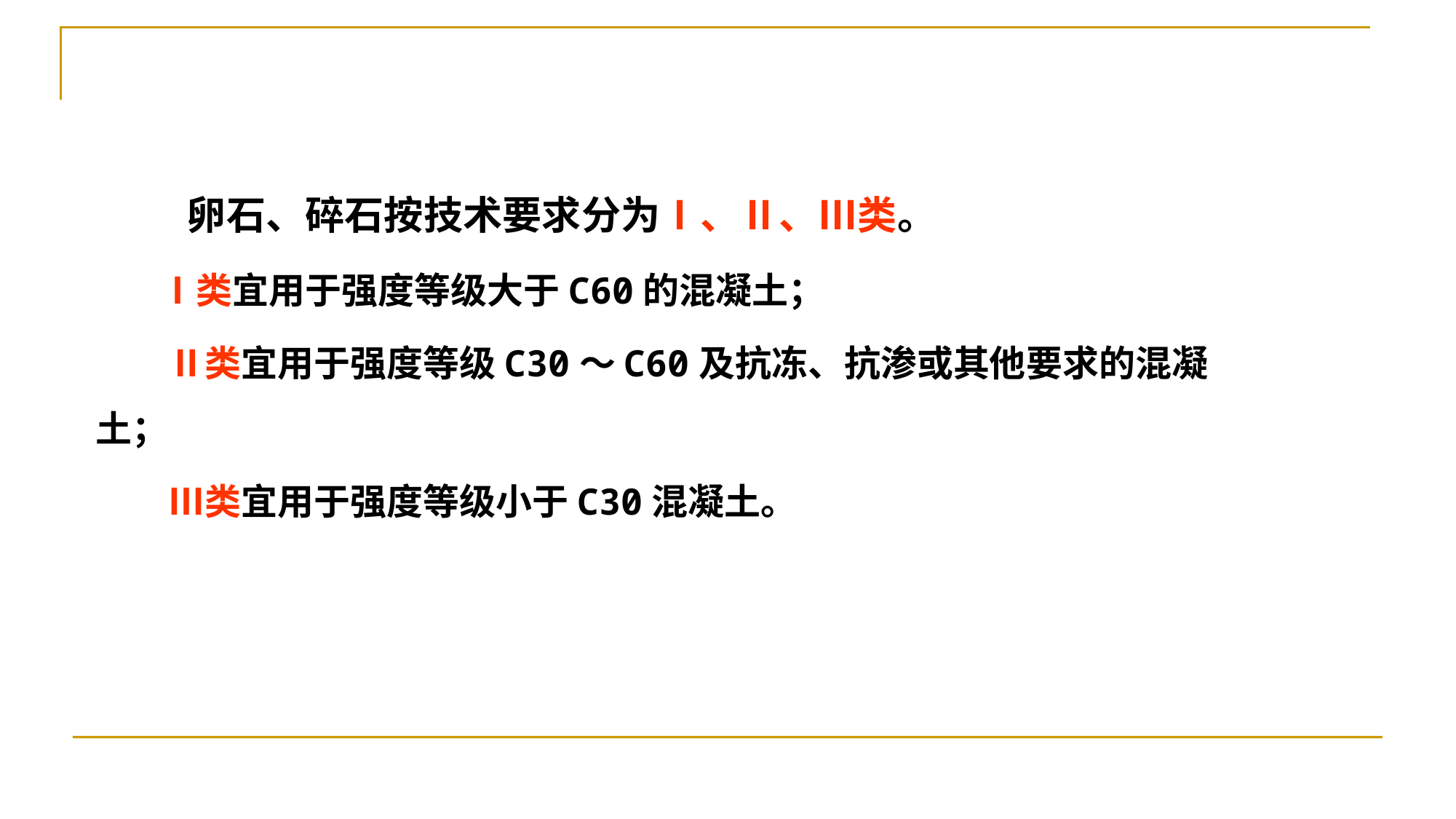

卵石、碎石按技术要求分为Ⅰ、Ⅱ、Ⅲ类。
　　Ⅰ类宜用于强度等级大于C60的混凝土；
　　Ⅱ类宜用于强度等级C30～C60及抗冻、抗渗或其他要求的混凝土；
　　Ⅲ类宜用于强度等级小于C30混凝土。